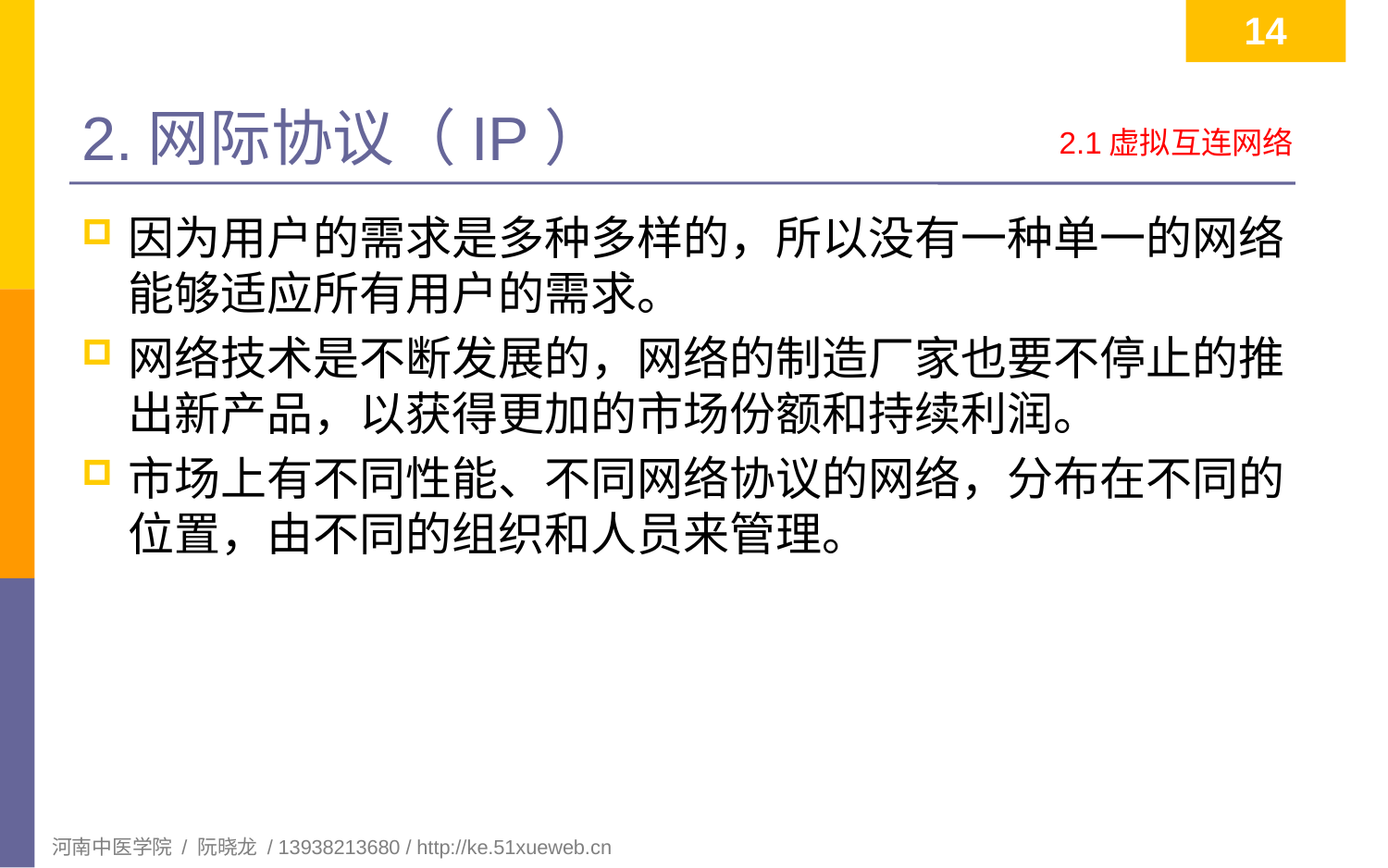

14
# 2.网际协议（IP）
2.1虚拟互连网络
因为用户的需求是多种多样的，所以没有一种单一的网络能够适应所有用户的需求。
网络技术是不断发展的，网络的制造厂家也要不停止的推出新产品，以获得更加的市场份额和持续利润。
市场上有不同性能、不同网络协议的网络，分布在不同的位置，由不同的组织和人员来管理。